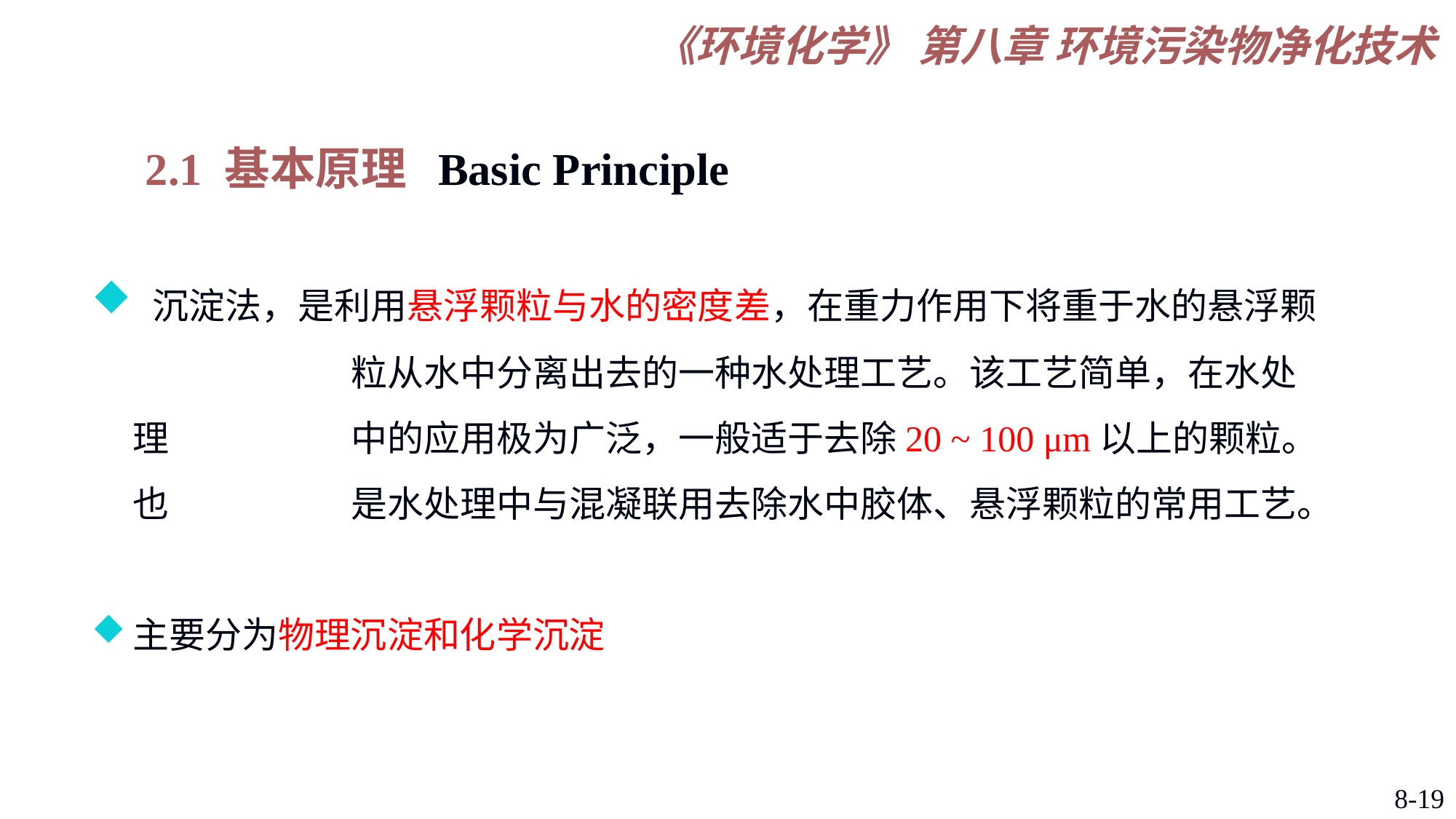

2.1 基本原理  Basic Principle
 沉淀法，是利用悬浮颗粒与水的密度差，在重力作用下将重于水的悬浮颗		粒从水中分离出去的一种水处理工艺。该工艺简单，在水处理		中的应用极为广泛，一般适于去除20 ~ 100 μm以上的颗粒。也		是水处理中与混凝联用去除水中胶体、悬浮颗粒的常用工艺。

主要分为物理沉淀和化学沉淀

8-19